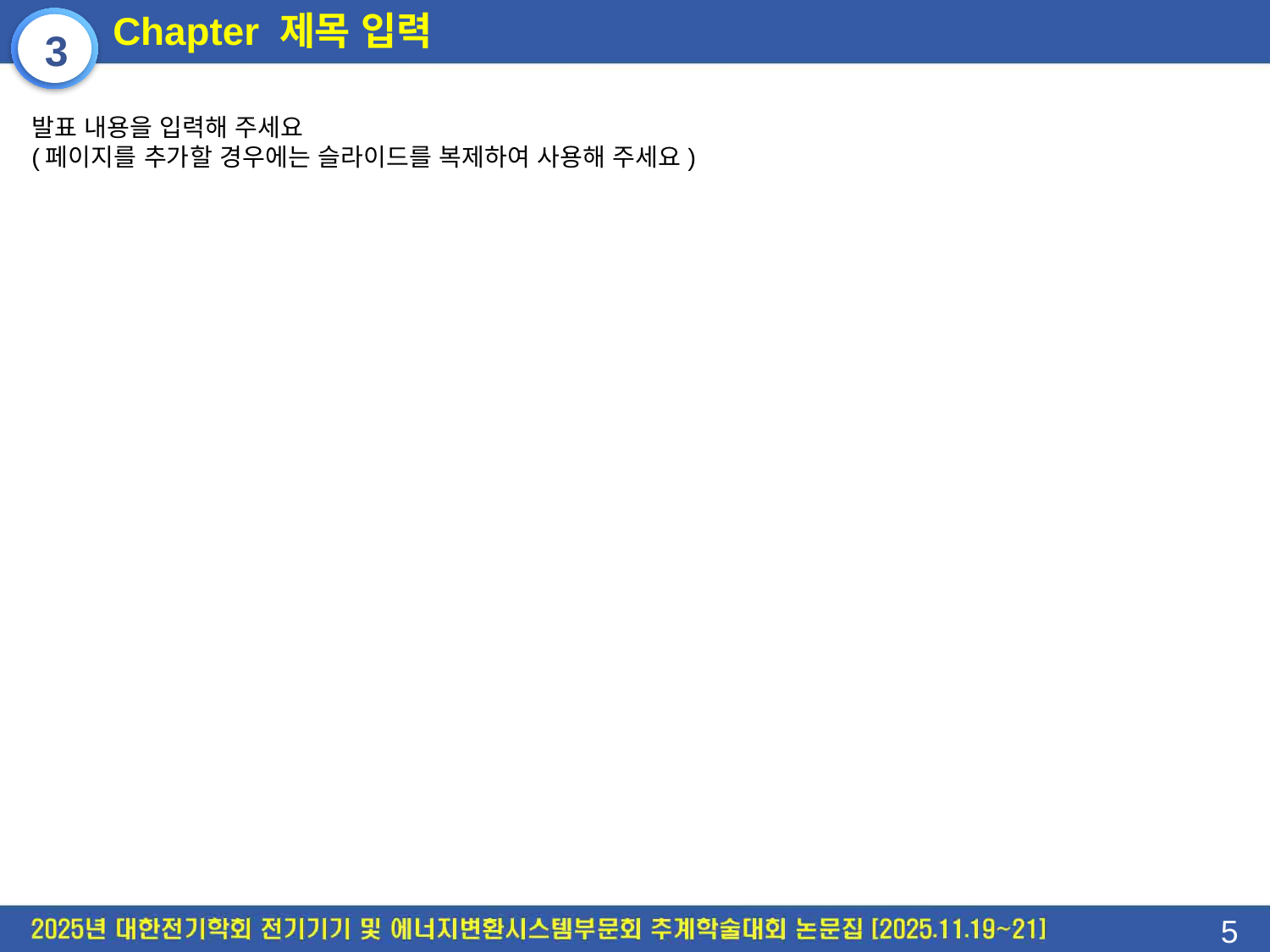

Chapter 제목 입력

3
발표 내용을 입력해 주세요
(페이지를 추가할 경우에는 슬라이드를 복제하여 사용해 주세요)
5